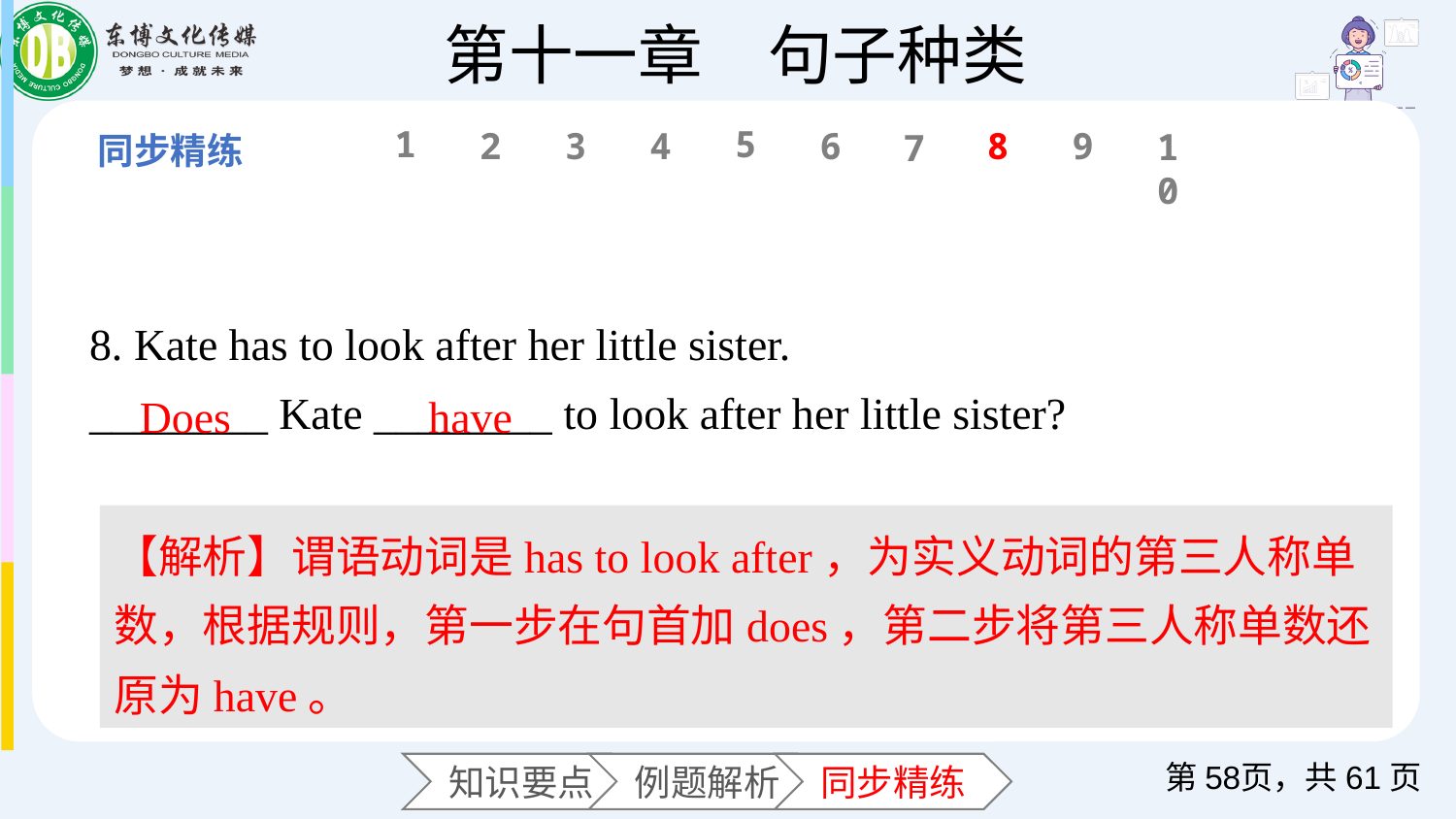

1
5
6
2
3
4
8
9
10
7

8. Kate has to look after her little sister.
________ Kate ________ to look after her little sister?
Does
 have
【解析】谓语动词是has to look after，为实义动词的第三人称单数，根据规则，第一步在句首加does，第二步将第三人称单数还原为have。